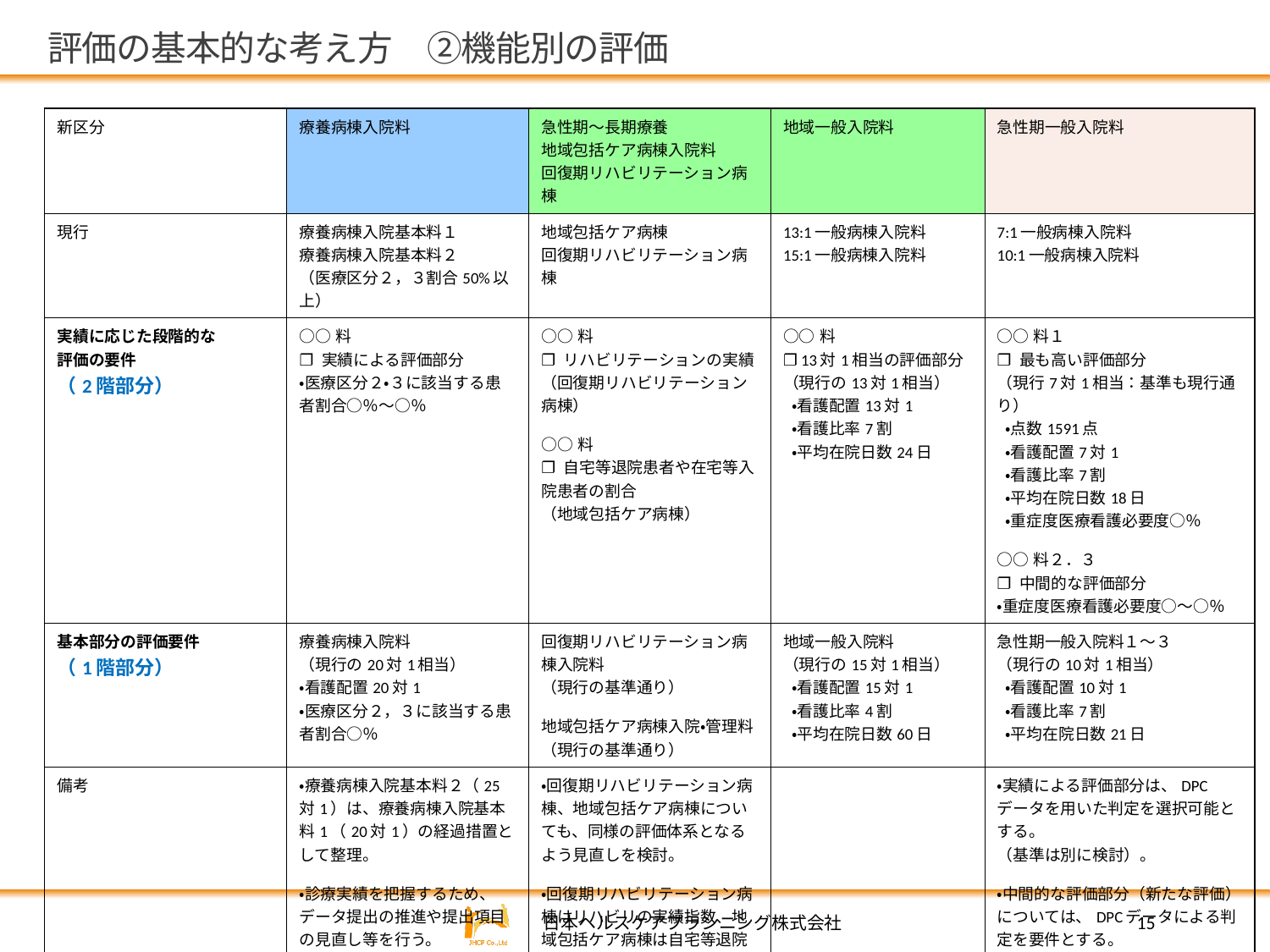

# 評価の基本的な考え方　②機能別の評価
| 新区分 | 療養病棟入院料 | 急性期～長期療養 地域包括ケア病棟入院料 回復期リハビリテーション病棟 | 地域一般入院料 | 急性期一般入院料 |
| --- | --- | --- | --- | --- |
| 現行 | 療養病棟入院基本料１ 療養病棟入院基本料２ （医療区分２，３割合50%以上） | 地域包括ケア病棟 回復期リハビリテーション病棟 | 13:1一般病棟入院料 15:1一般病棟入院料 | 7:1一般病棟入院料 10:1一般病棟入院料 |
| 実績に応じた段階的な 評価の要件 （2階部分） | ○○料 ❐ 実績による評価部分 ・医療区分２・３に該当する患者割合○％～○％ | ○○料 ❐ リハビリテーションの実績 （回復期リハビリテーション病棟） ○○料 ❐ 自宅等退院患者や在宅等入院患者の割合 （地域包括ケア病棟） | ○○料 ❐ 13対1相当の評価部分 （現行の13対1相当） ・看護配置13対1 ・看護比率7割 ・平均在院日数24日 | ○○料１ ❐ 最も高い評価部分 （現行7対1相当：基準も現行通り） ・点数1591点 ・看護配置7対1 ・看護比率7割 ・平均在院日数18日 ・重症度医療看護必要度○％ ○○料２．３ ❐ 中間的な評価部分 ・重症度医療看護必要度○～○％ |
| 基本部分の評価要件 （1階部分） | 療養病棟入院料 （現行の20対1相当） ・看護配置20対1 ・医療区分２，３に該当する患者割合○％ | 回復期リハビリテーション病棟入院料 （現行の基準通り） 地域包括ケア病棟入院・管理料 （現行の基準通り） | 地域一般入院料 （現行の15対1相当） ・看護配置15対1 ・看護比率4割 ・平均在院日数60日 | 急性期一般入院料１～３ （現行の10対1相当） ・看護配置10対1 ・看護比率7割 ・平均在院日数21日 |
| 備考 | ・療養病棟入院基本料２（25対1）は、療養病棟入院基本料1（20対1）の経過措置として整理。 ・診療実績を把握するため、データ提出の推進や提出項目の見直し等を行う。 | ・回復期リハビリテーション病棟、地域包括ケア病棟についても、同様の評価体系となるよう見直しを検討。 ・回復期リハビリテーション病棟はリハビリの実績指数、地域包括ケア病棟は自宅等退院患者割合や在宅等入院患者等を踏まえた評価体系に再編統合。 |  | ・実績による評価部分は、DPCデータを用いた判定を選択可能とする。 （基準は別に検討）。 ・中間的な評価部分（新たな評価）については、DPCデータによる判定を要件とする。 →入院料２，３を算定する場合は、DPC適用が必須要件となりそう。 |
15